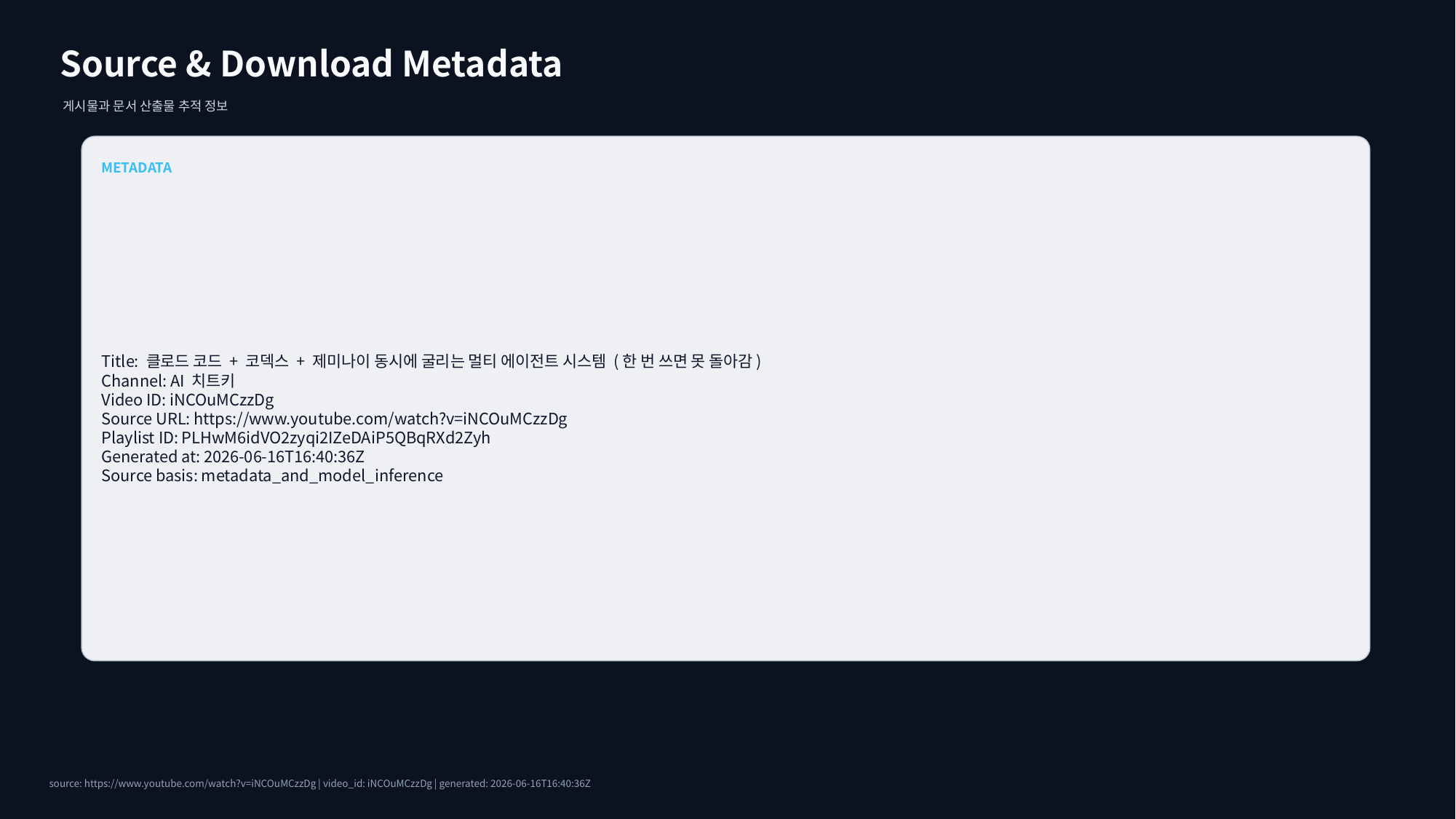

Source & Download Metadata
게시물과 문서 산출물 추적 정보

METADATA
Title: 클로드 코드 + 코덱스 + 제미나이 동시에 굴리는 멀티 에이전트 시스템 (한 번 쓰면 못 돌아감)
Channel: AI 치트키
Video ID: iNCOuMCzzDg
Source URL: https://www.youtube.com/watch?v=iNCOuMCzzDg
Playlist ID: PLHwM6idVO2zyqi2IZeDAiP5QBqRXd2Zyh
Generated at: 2026-06-16T16:40:36Z
Source basis: metadata_and_model_inference
source: https://www.youtube.com/watch?v=iNCOuMCzzDg | video_id: iNCOuMCzzDg | generated: 2026-06-16T16:40:36Z